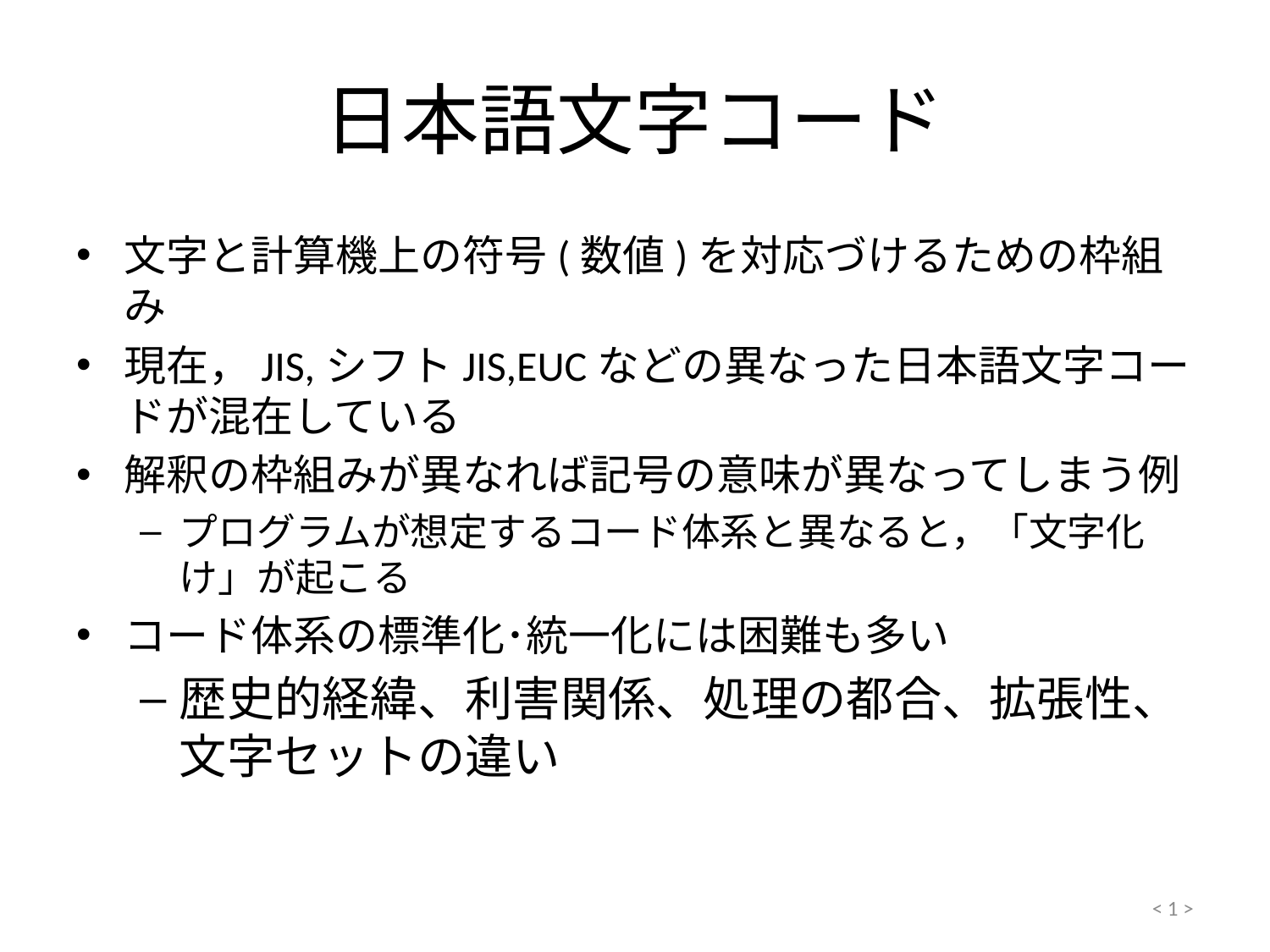

# 日本語文字コード
文字と計算機上の符号(数値)を対応づけるための枠組み
現在，JIS,シフトJIS,EUCなどの異なった日本語文字コードが混在している
解釈の枠組みが異なれば記号の意味が異なってしまう例
プログラムが想定するコード体系と異なると，「文字化け」が起こる
コード体系の標準化･統一化には困難も多い
歴史的経緯、利害関係、処理の都合、拡張性、文字セットの違い

< 1 >